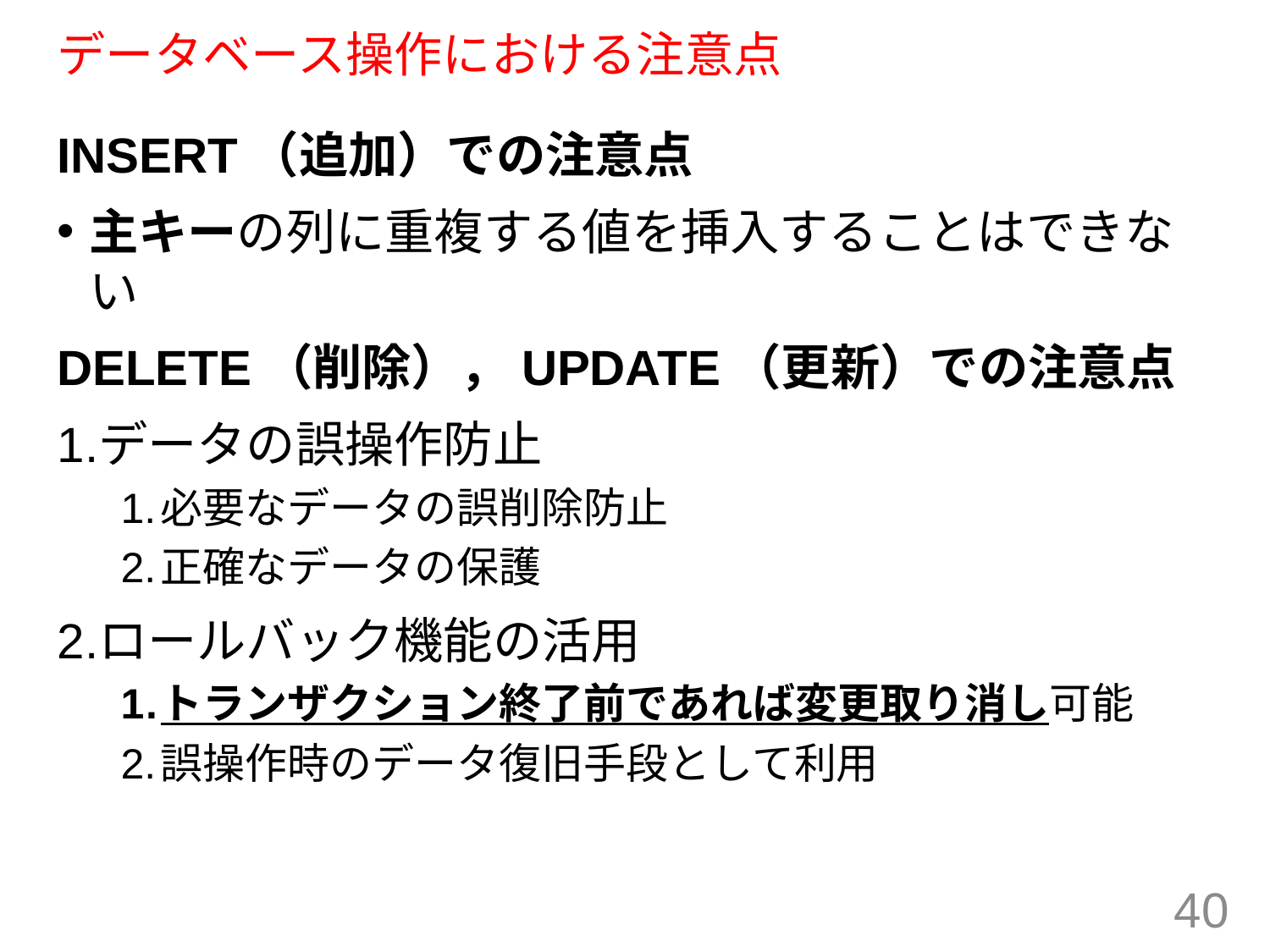

# データベース操作における注意点
INSERT（追加）での注意点
主キーの列に重複する値を挿入することはできない
DELETE（削除），UPDATE（更新）での注意点
データの誤操作防止
必要なデータの誤削除防止
正確なデータの保護
ロールバック機能の活用
トランザクション終了前であれば変更取り消し可能
誤操作時のデータ復旧手段として利用

40